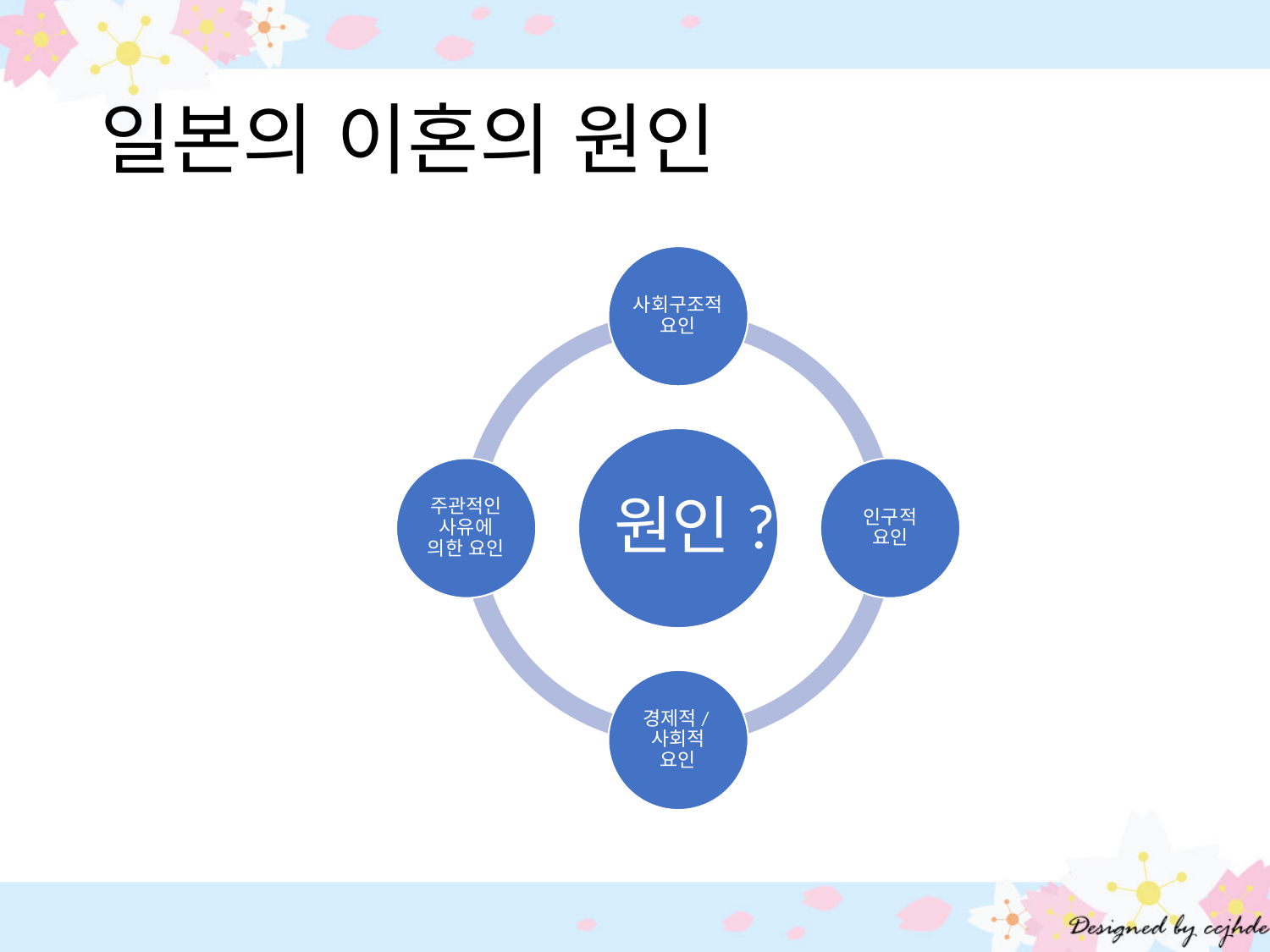

# 일본의 이혼의 원인
원인?
사회구조적 요인
인구적 요인
경제적/사회적 요인
주관적인 사유에 의한 요인